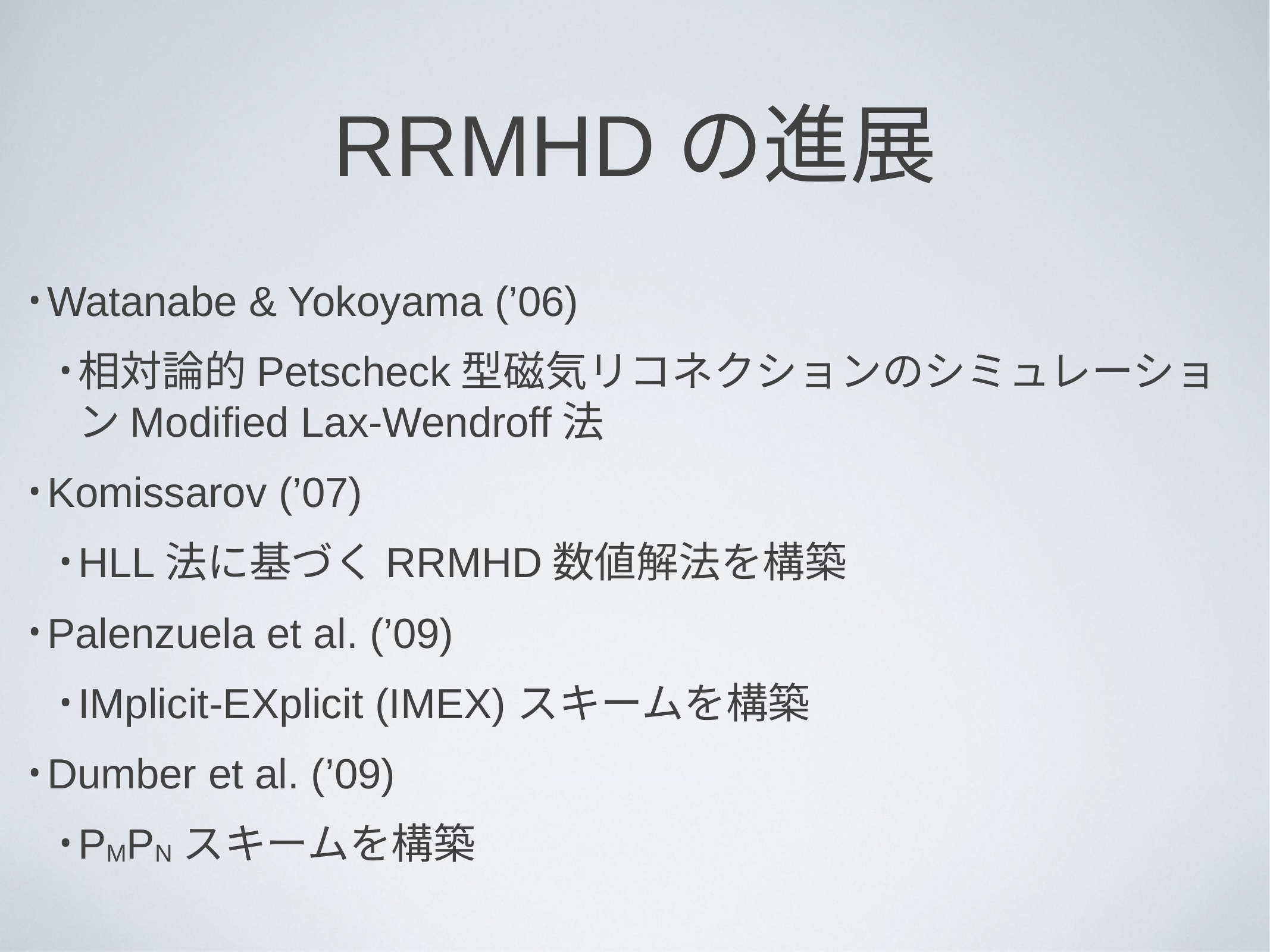

# RRMHDの進展
Watanabe & Yokoyama (’06)
相対論的Petscheck型磁気リコネクションのシミュレーションModified Lax-Wendroff法
Komissarov (’07)
HLL法に基づくRRMHD数値解法を構築
Palenzuela et al. (’09)
IMplicit-EXplicit (IMEX)スキームを構築
Dumber et al. (’09)
PMPNスキームを構築